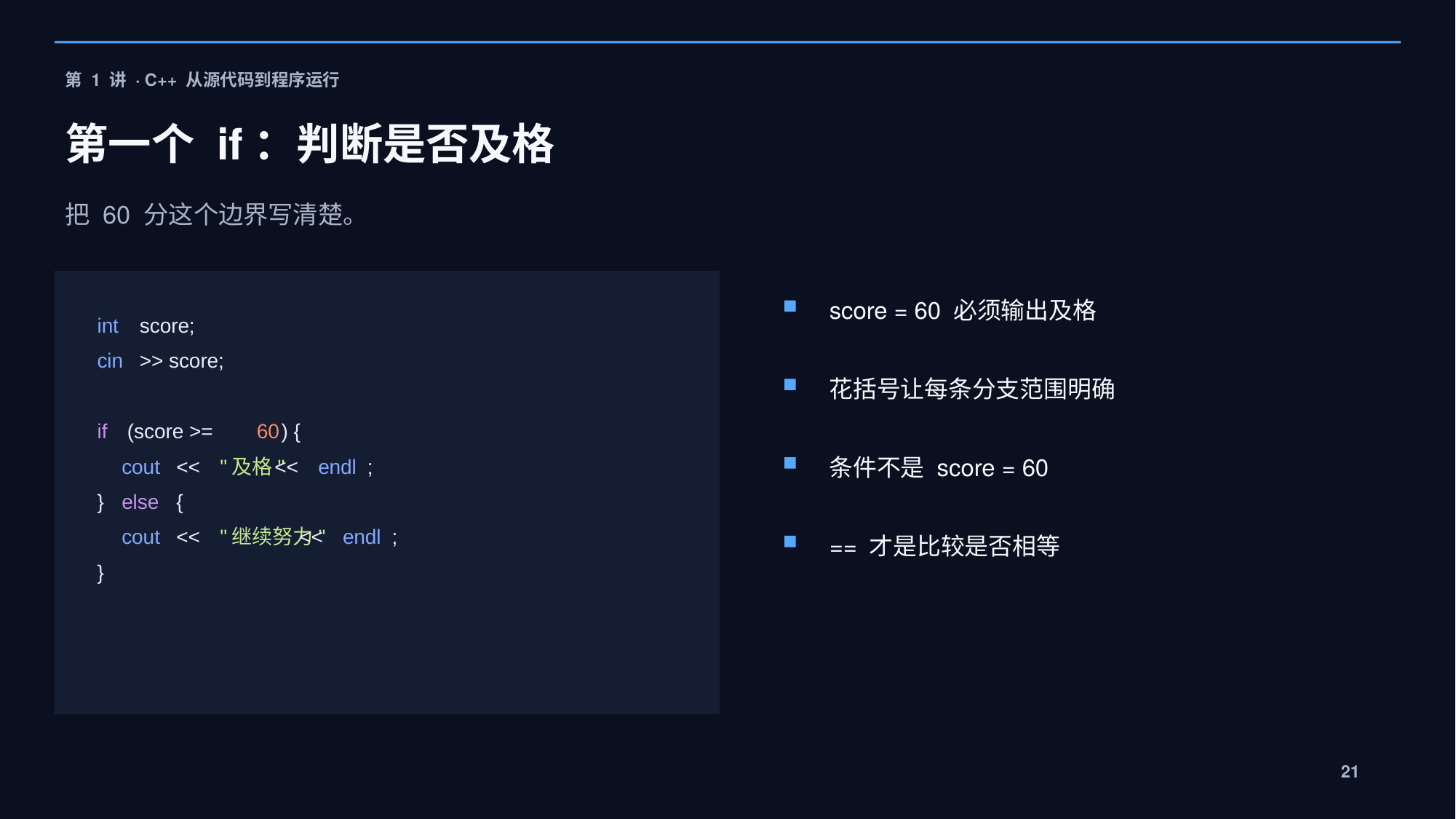

第 1 讲 · C++ 从源代码到程序运行
第一个 if：判断是否及格
把 60 分这个边界写清楚。

score = 60 必须输出及格

int
 score;
cin
 >> score;
花括号让每条分支范围明确

if
 (score >=
60
) {
条件不是 score = 60

cout
 <<
"及格"
 <<
endl
;

}
else
 {

cout
 <<
"继续努力"
 <<
endl
;
== 才是比较是否相等

}
21